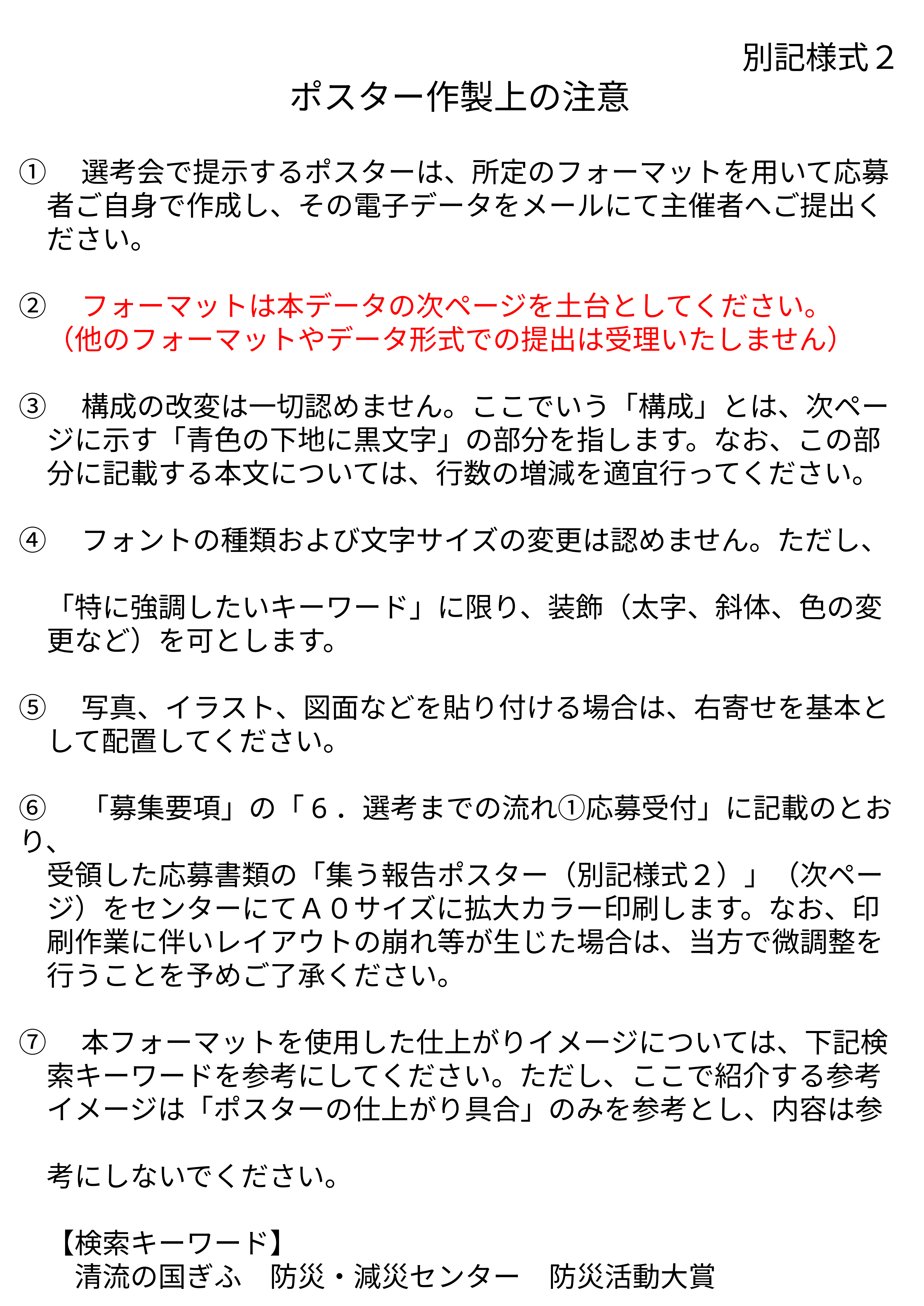

別記様式２
ポスター作製上の注意

①　選考会で提示するポスターは、所定のフォーマットを用いて応募
　者ご自身で作成し、その電子データをメールにて主催者へご提出く
　ださい。

②　フォーマットは本データの次ページを土台としてください。
　（他のフォーマットやデータ形式での提出は受理いたしません）

③　構成の改変は一切認めません。ここでいう「構成」とは、次ペー
　ジに示す「青色の下地に黒文字」の部分を指します。なお、この部
　分に記載する本文については、行数の増減を適宜行ってください。

④　フォントの種類および文字サイズの変更は認めません。ただし、
　「特に強調したいキーワード」に限り、装飾（太字、斜体、色の変
　更など）を可とします。

⑤　写真、イラスト、図面などを貼り付ける場合は、右寄せを基本と
　して配置してください。

⑥　「募集要項」の「6．選考までの流れ①応募受付」に記載のとおり、
　受領した応募書類の「集う報告ポスター（別記様式２）」（次ペー
　ジ）をセンターにてＡ０サイズに拡大カラー印刷します。なお、印
　刷作業に伴いレイアウトの崩れ等が生じた場合は、当方で微調整を
　行うことを予めご了承ください。

⑦　本フォーマットを使用した仕上がりイメージについては、下記検
　索キーワードを参考にしてください。ただし、ここで紹介する参考
　イメージは「ポスターの仕上がり具合」のみを参考とし、内容は参
　考にしないでください。

　【検索キーワード】
　　清流の国ぎふ　防災・減災センター　防災活動大賞